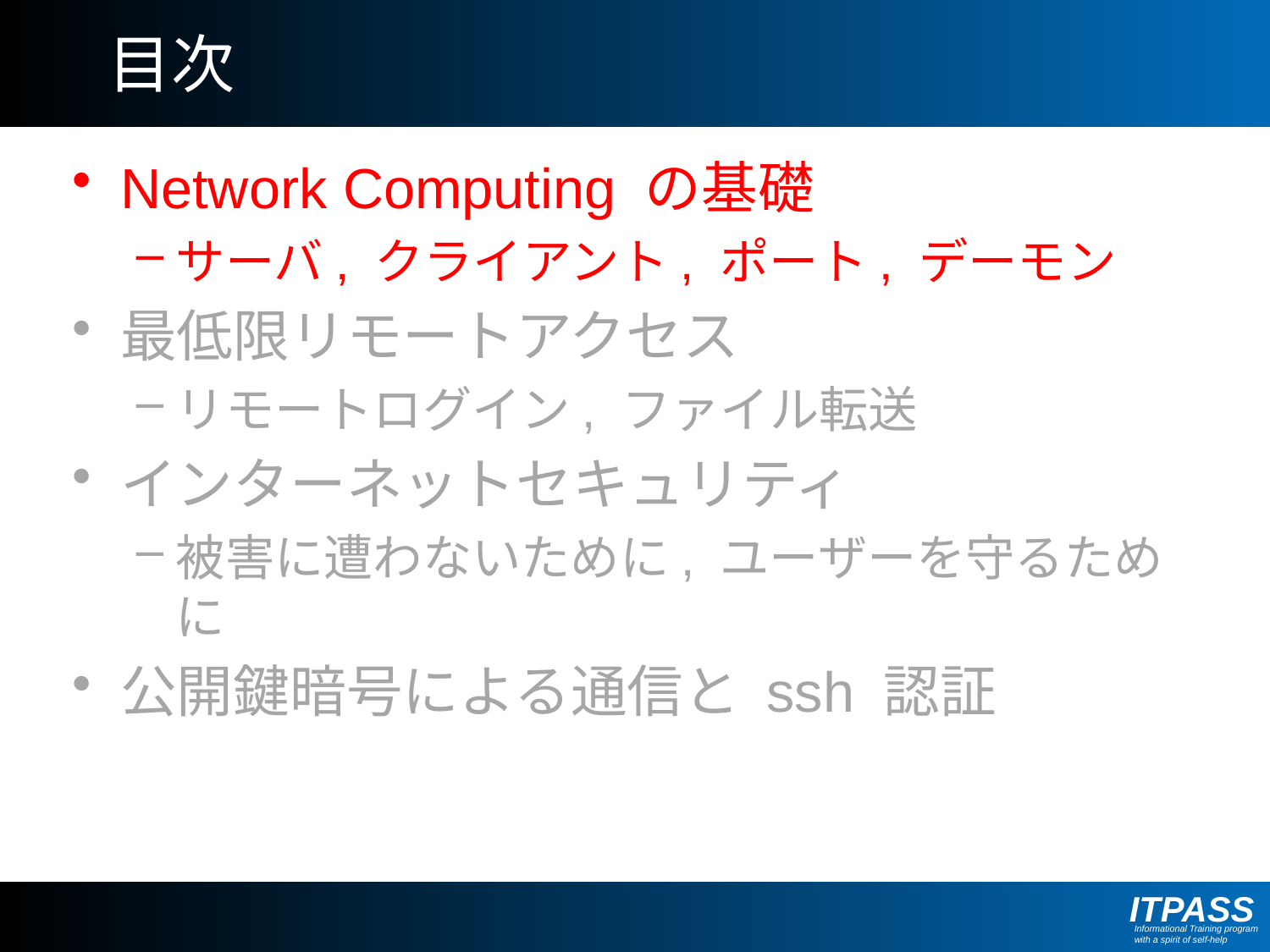

# 目次
Network Computing の基礎
サーバ, クライアント, ポート, デーモン
最低限リモートアクセス
リモートログイン, ファイル転送
インターネットセキュリティ
被害に遭わないために, ユーザーを守るために
公開鍵暗号による通信と ssh 認証